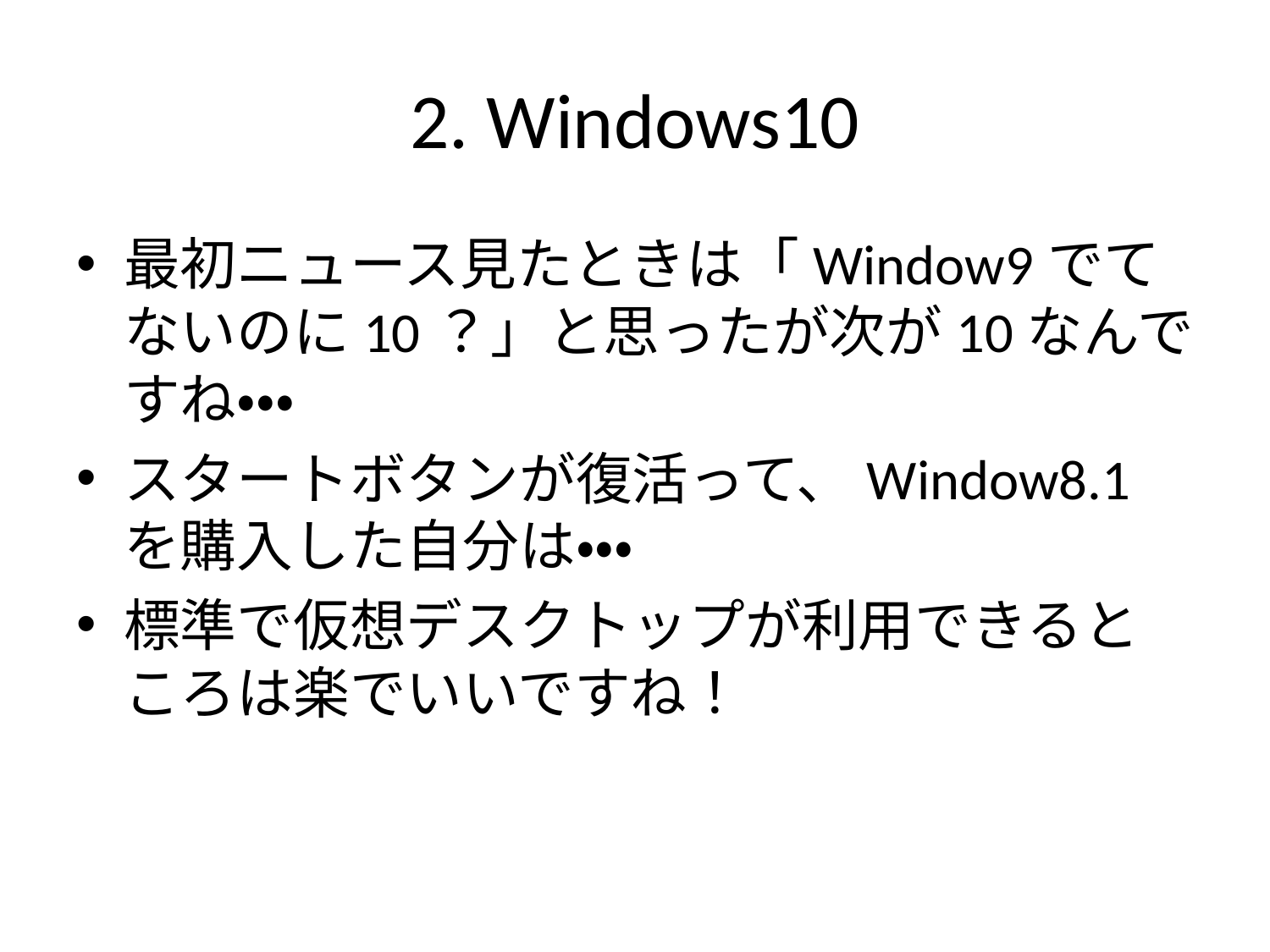

# 2. Windows10
最初ニュース見たときは「Window9でてないのに10？」と思ったが次が10なんですね・・・
スタートボタンが復活って、Window8.1を購入した自分は・・・
標準で仮想デスクトップが利用できるところは楽でいいですね！